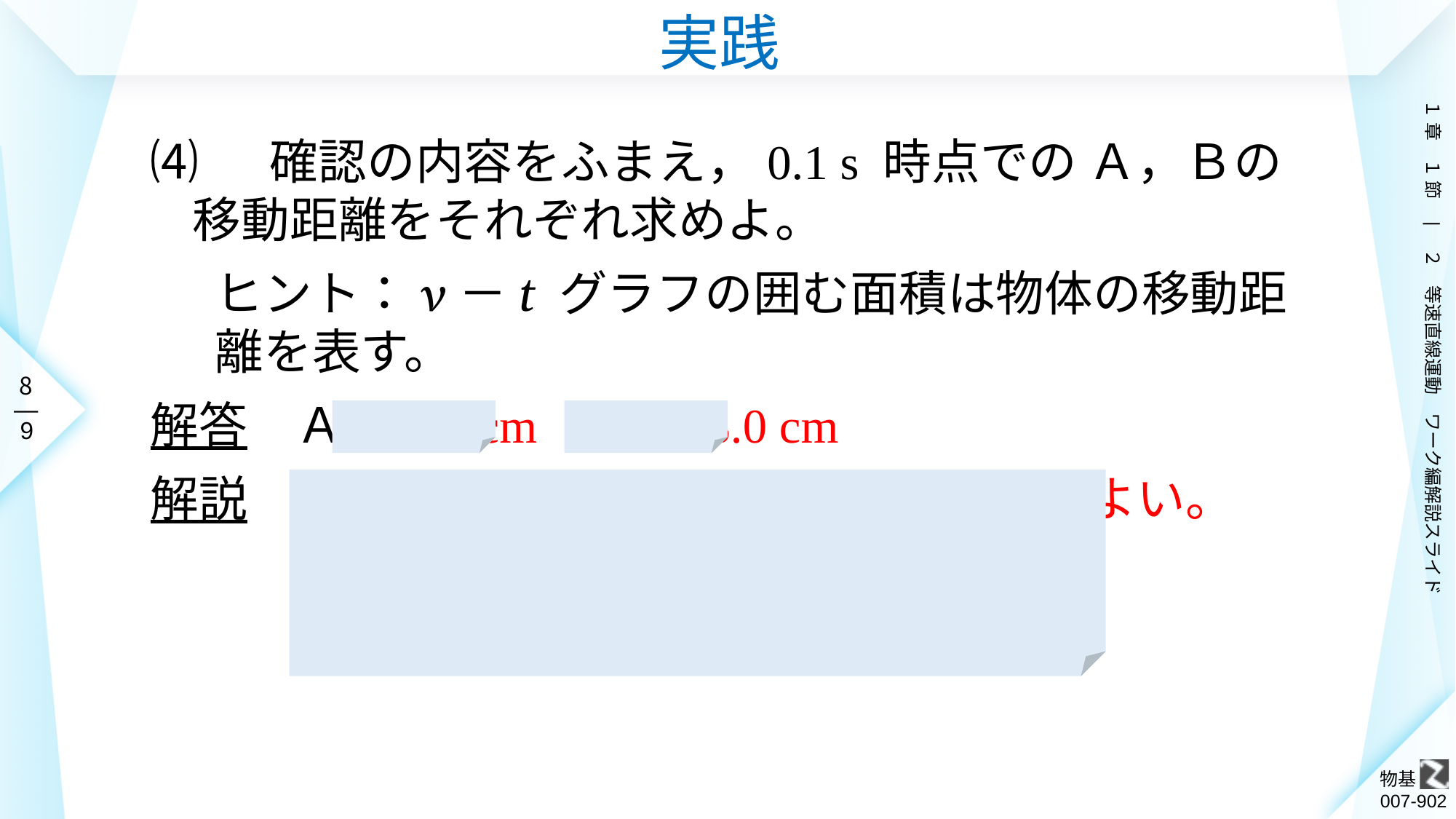

# 実践
⑷ 　確認の内容をふまえ，0.1 s 時点での Ａ，Ｂの移動距離をそれぞれ求めよ。
ヒント：v－t グラフの囲む面積は物体の移動距離を表す。
解答　Ａ：6.0 cm　Ｂ：8.0 cm
解説　 v－t グラフの囲む面積を求めればよい。
　　　　　Ａ：60 cm/s × 0.1 s ＝ 6.0 cm
　　　　　Ｂ：80 cm/s × 0.1 s ＝ 8.0 cm